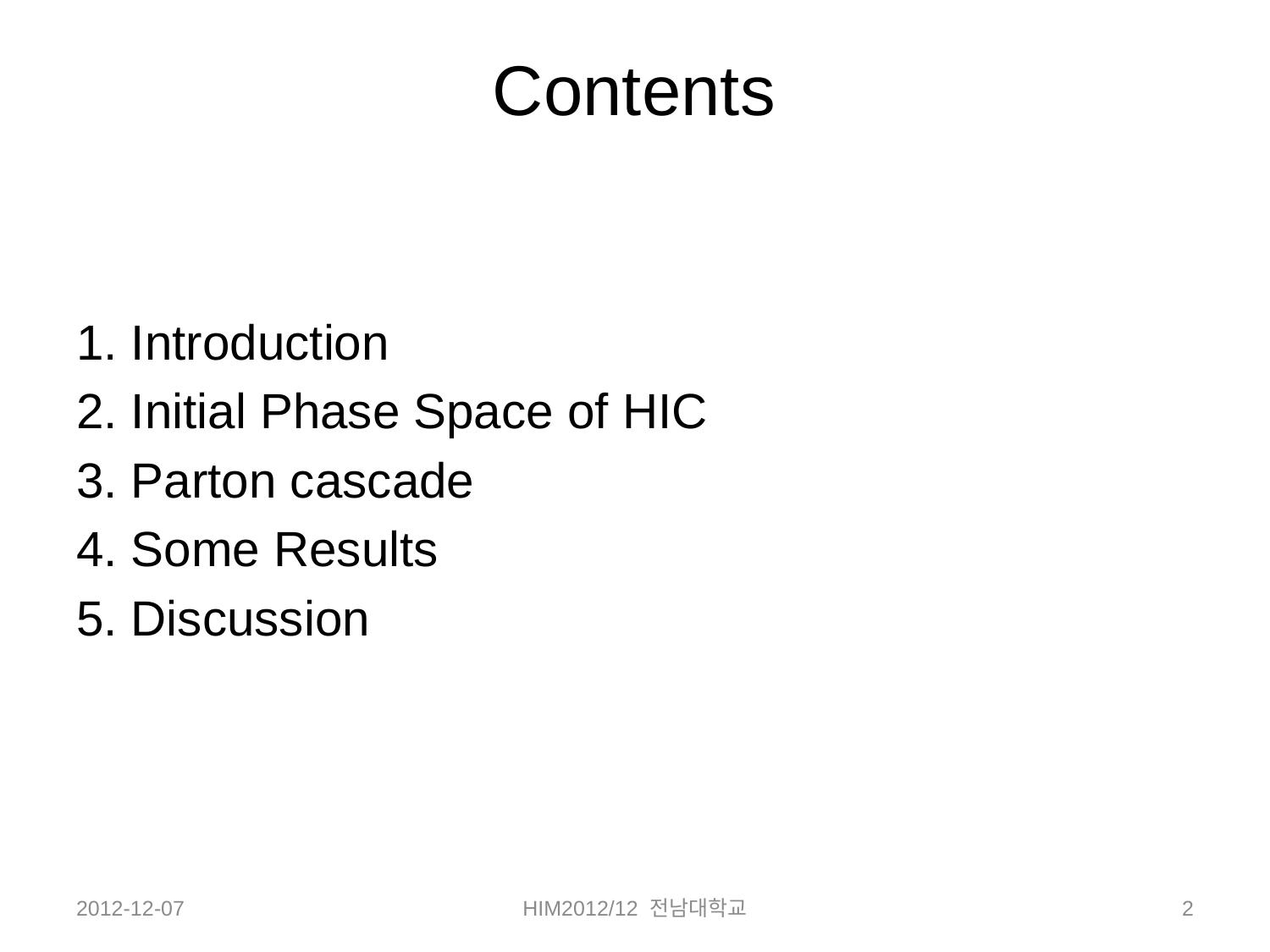

# Contents

1. Introduction
2. Initial Phase Space of HIC
3. Parton cascade
4. Some Results
5. Discussion
2012-12-07
HIM2012/12 전남대학교
2